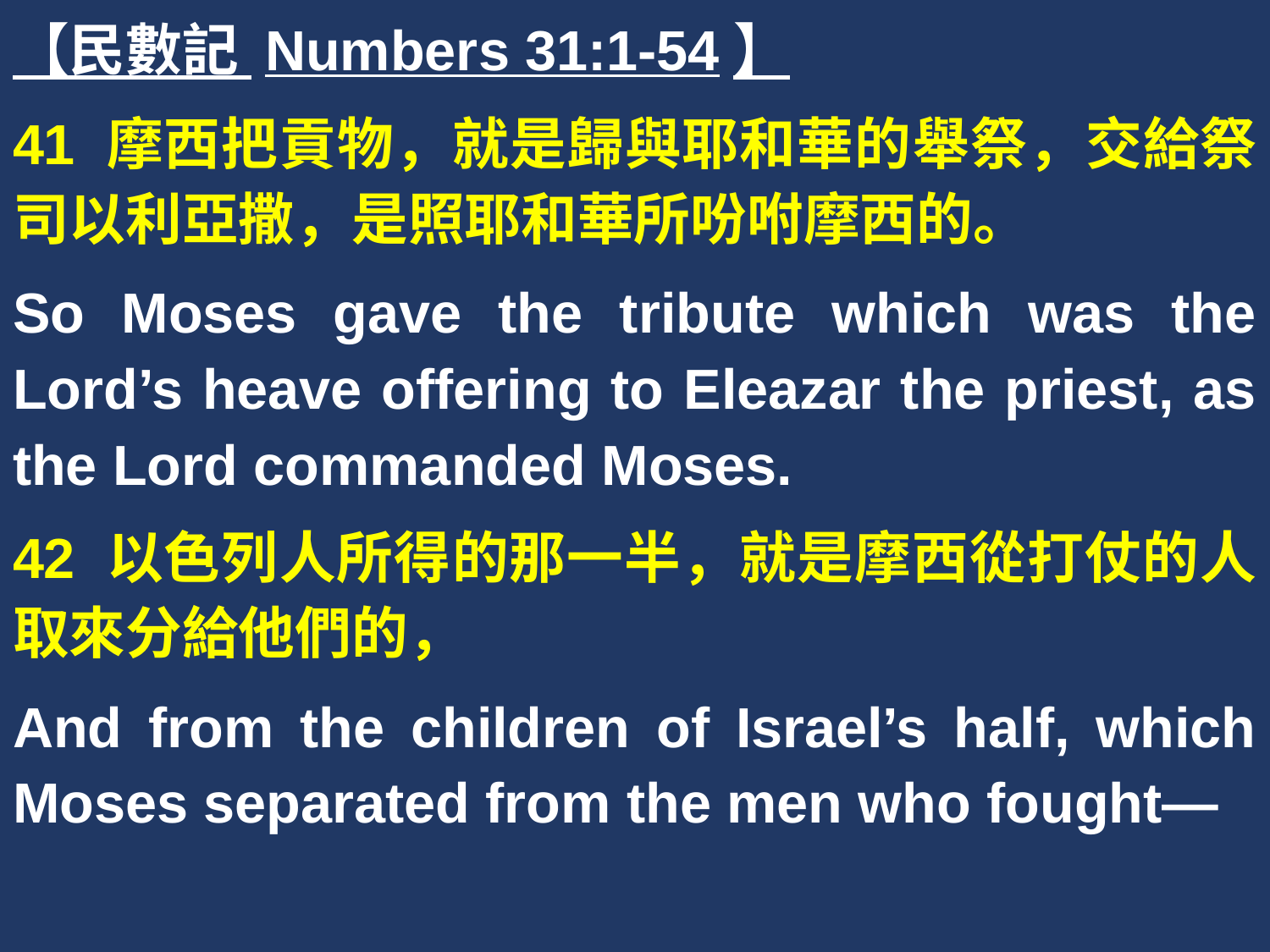

【民數記 Numbers 31:1-54】
41 摩西把貢物，就是歸與耶和華的舉祭，交給祭司以利亞撒，是照耶和華所吩咐摩西的。
So Moses gave the tribute which was the Lord’s heave offering to Eleazar the priest, as the Lord commanded Moses.
42 以色列人所得的那一半，就是摩西從打仗的人取來分給他們的，
And from the children of Israel’s half, which Moses separated from the men who fought—